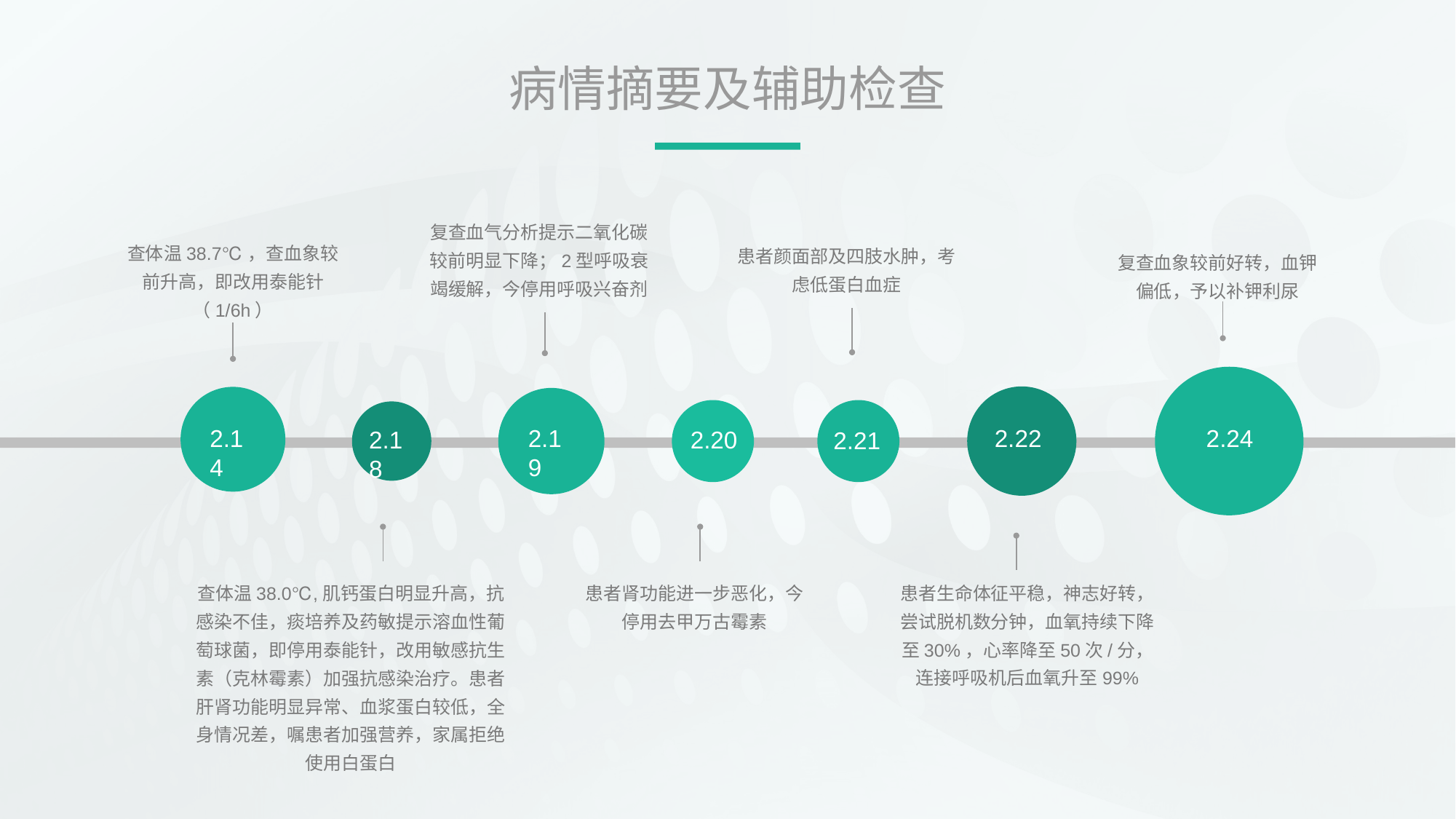

# 病情摘要及辅助检查
复查血气分析提示二氧化碳较前明显下降；2型呼吸衰竭缓解，今停用呼吸兴奋剂
查体温38.7℃，查血象较前升高，即改用泰能针（1/6h）
患者颜面部及四肢水肿，考虑低蛋白血症
复查血象较前好转，血钾偏低，予以补钾利尿

2.24

2.22

2.14

2.19

2.20

2.21

2.18

查体温38.0℃,肌钙蛋白明显升高，抗感染不佳，痰培养及药敏提示溶血性葡萄球菌，即停用泰能针，改用敏感抗生素（克林霉素）加强抗感染治疗。患者肝肾功能明显异常、血浆蛋白较低，全身情况差，嘱患者加强营养，家属拒绝使用白蛋白
患者肾功能进一步恶化，今停用去甲万古霉素
患者生命体征平稳，神志好转，尝试脱机数分钟，血氧持续下降至30%，心率降至50次/分，连接呼吸机后血氧升至99%